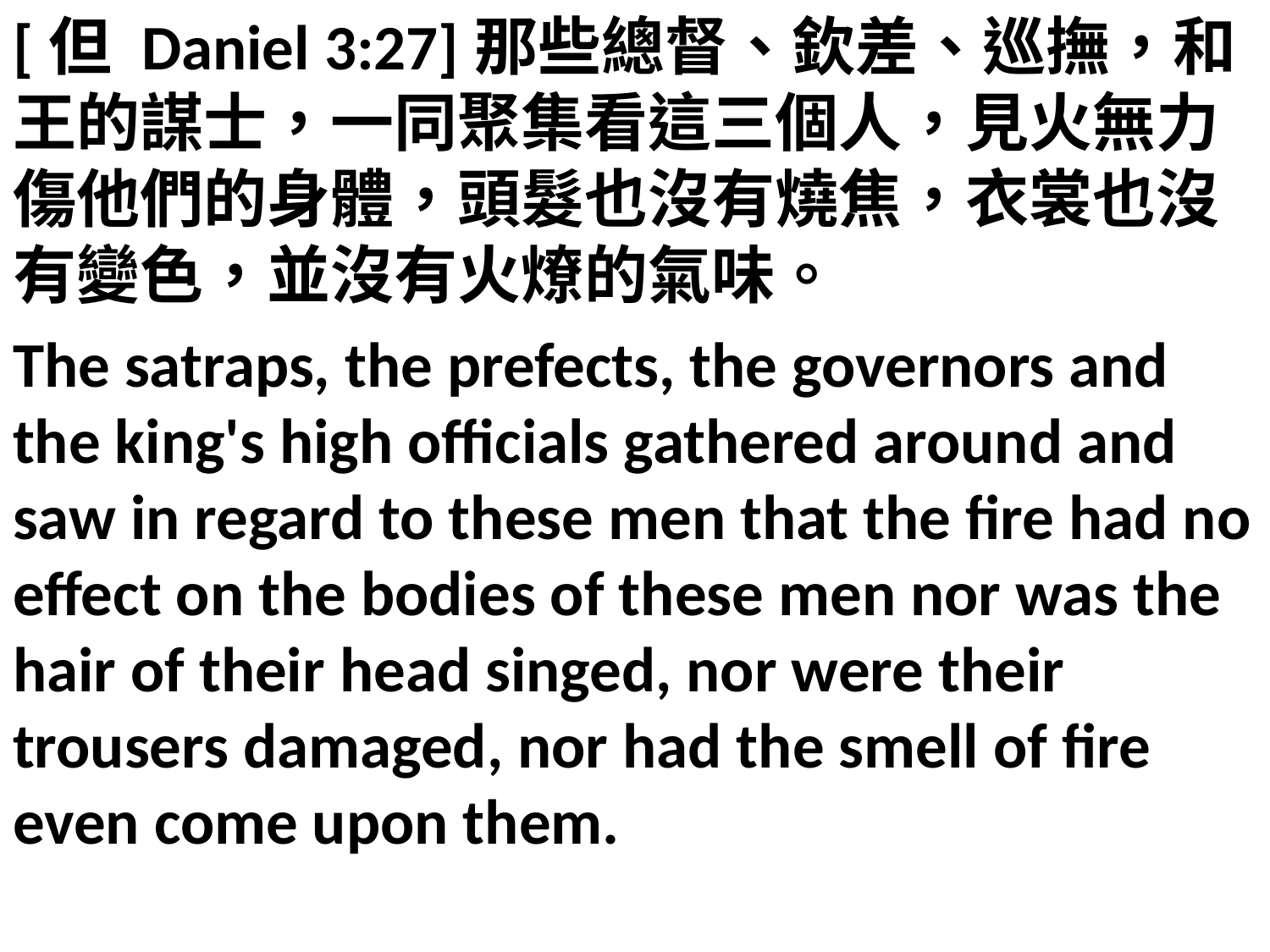

[但 Daniel 3:27]那些總督、欽差、巡撫，和王的謀士，一同聚集看這三個人，見火無力傷他們的身體，頭髮也沒有燒焦，衣裳也沒有變色，並沒有火燎的氣味。
The satraps, the prefects, the governors and the king's high officials gathered around and saw in regard to these men that the fire had no effect on the bodies of these men nor was the hair of their head singed, nor were their trousers damaged, nor had the smell of fire even come upon them.